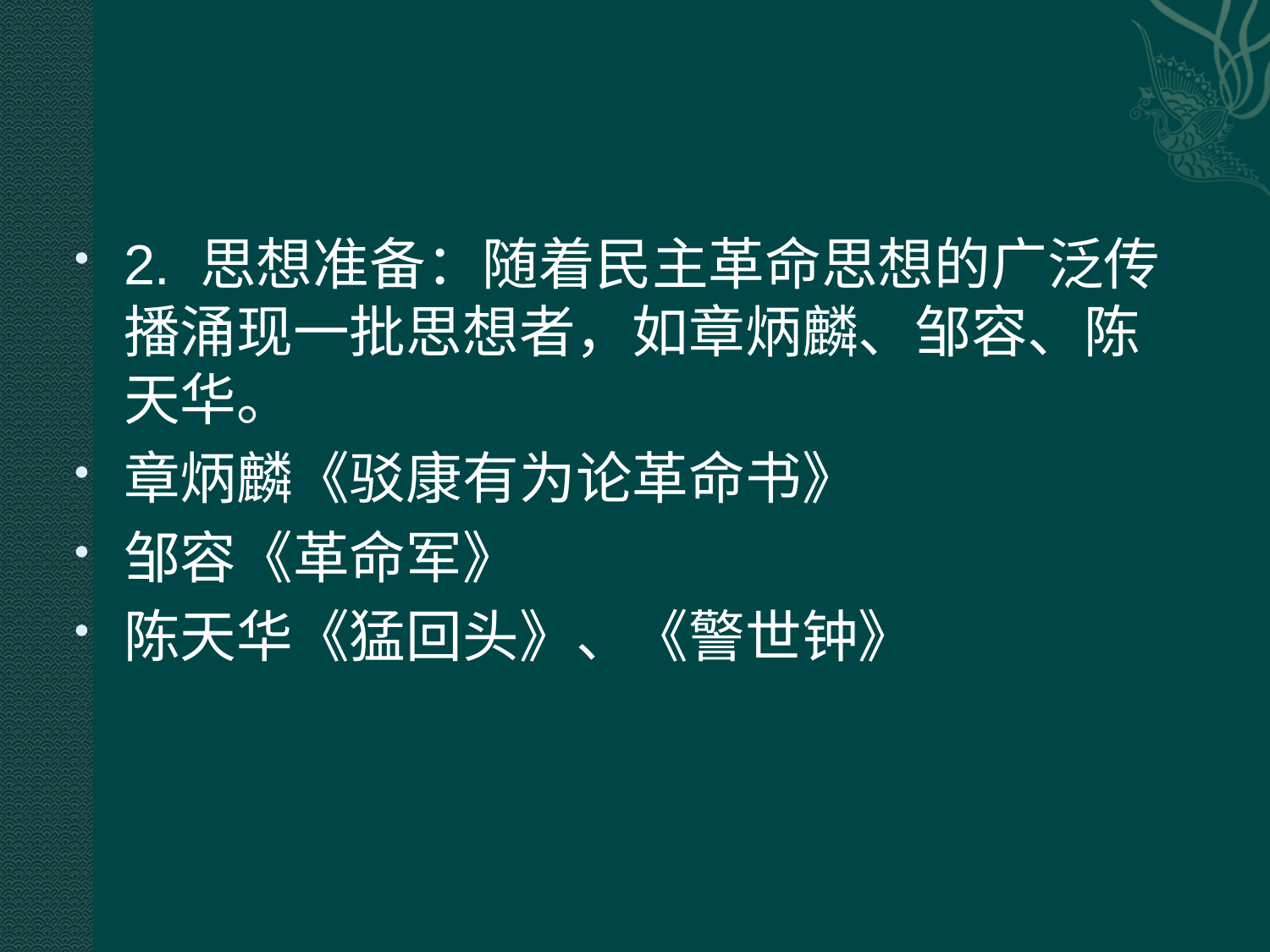

#
2. 思想准备：随着民主革命思想的广泛传播涌现一批思想者，如章炳麟、邹容、陈天华。
章炳麟《驳康有为论革命书》
邹容《革命军》
陈天华《猛回头》、《警世钟》